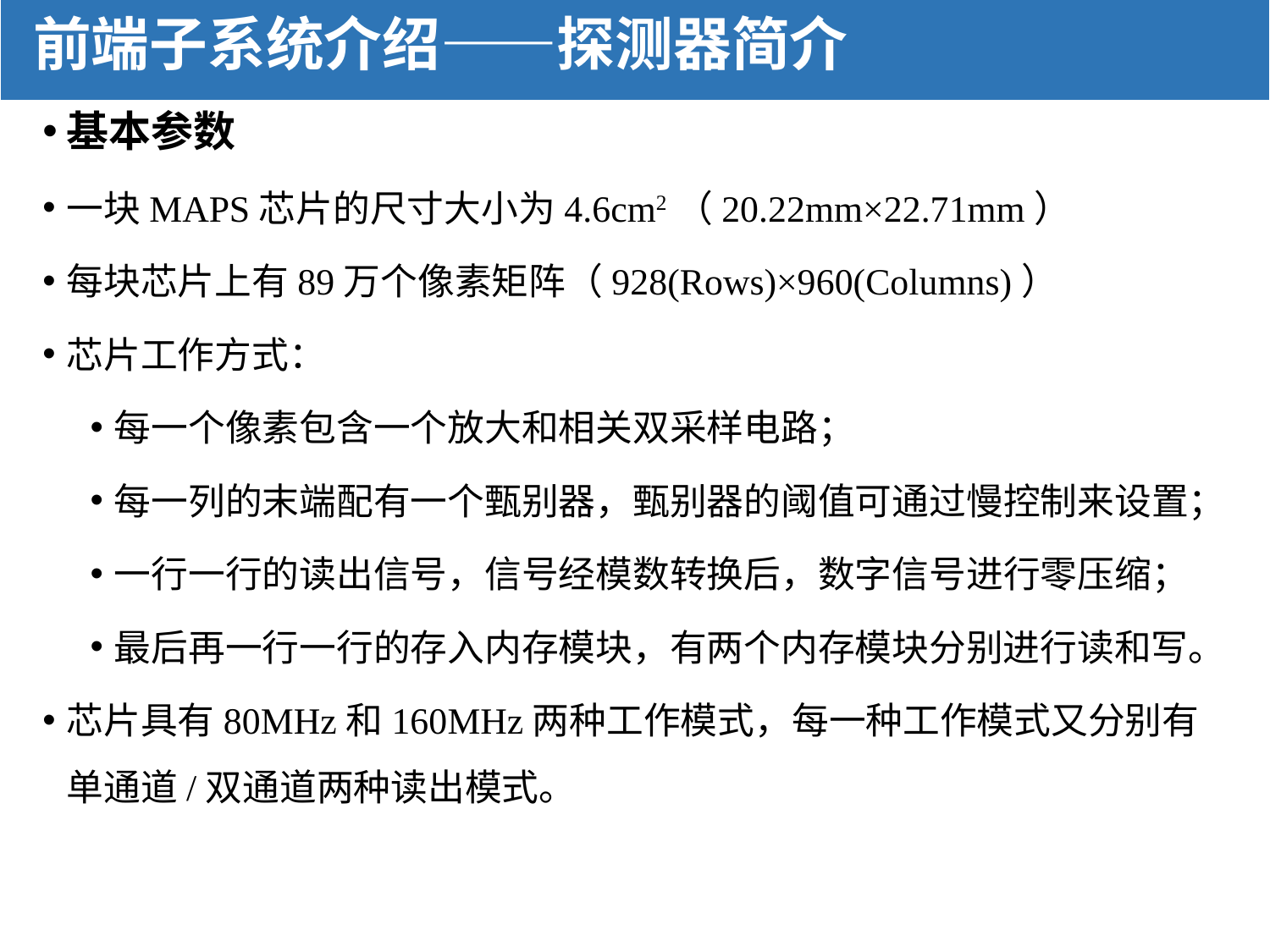

# 前端子系统介绍——探测器简介

基本参数
一块MAPS芯片的尺寸大小为4.6cm2（20.22mm×22.71mm）
每块芯片上有89万个像素矩阵（928(Rows)×960(Columns)）
芯片工作方式：
每一个像素包含一个放大和相关双采样电路；
每一列的末端配有一个甄别器，甄别器的阈值可通过慢控制来设置；
一行一行的读出信号，信号经模数转换后，数字信号进行零压缩；
最后再一行一行的存入内存模块，有两个内存模块分别进行读和写。
芯片具有80MHz和160MHz两种工作模式，每一种工作模式又分别有单通道/双通道两种读出模式。
6